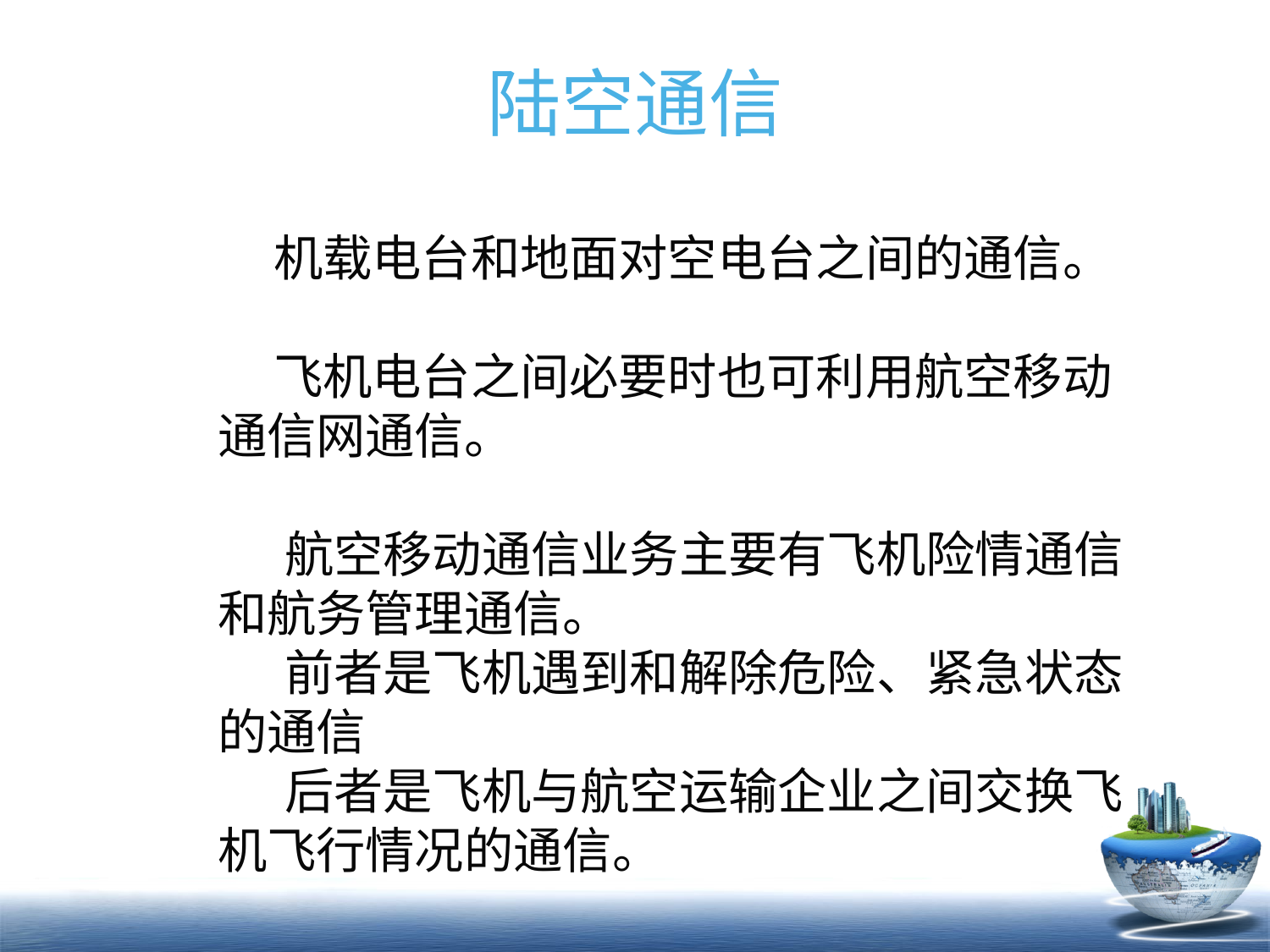

# 陆空通信
    机载电台和地面对空电台之间的通信。
    飞机电台之间必要时也可利用航空移动通信网通信。

     航空移动通信业务主要有飞机险情通信和航务管理通信。
     前者是飞机遇到和解除危险、紧急状态的通信
     后者是飞机与航空运输企业之间交换飞机飞行情况的通信。